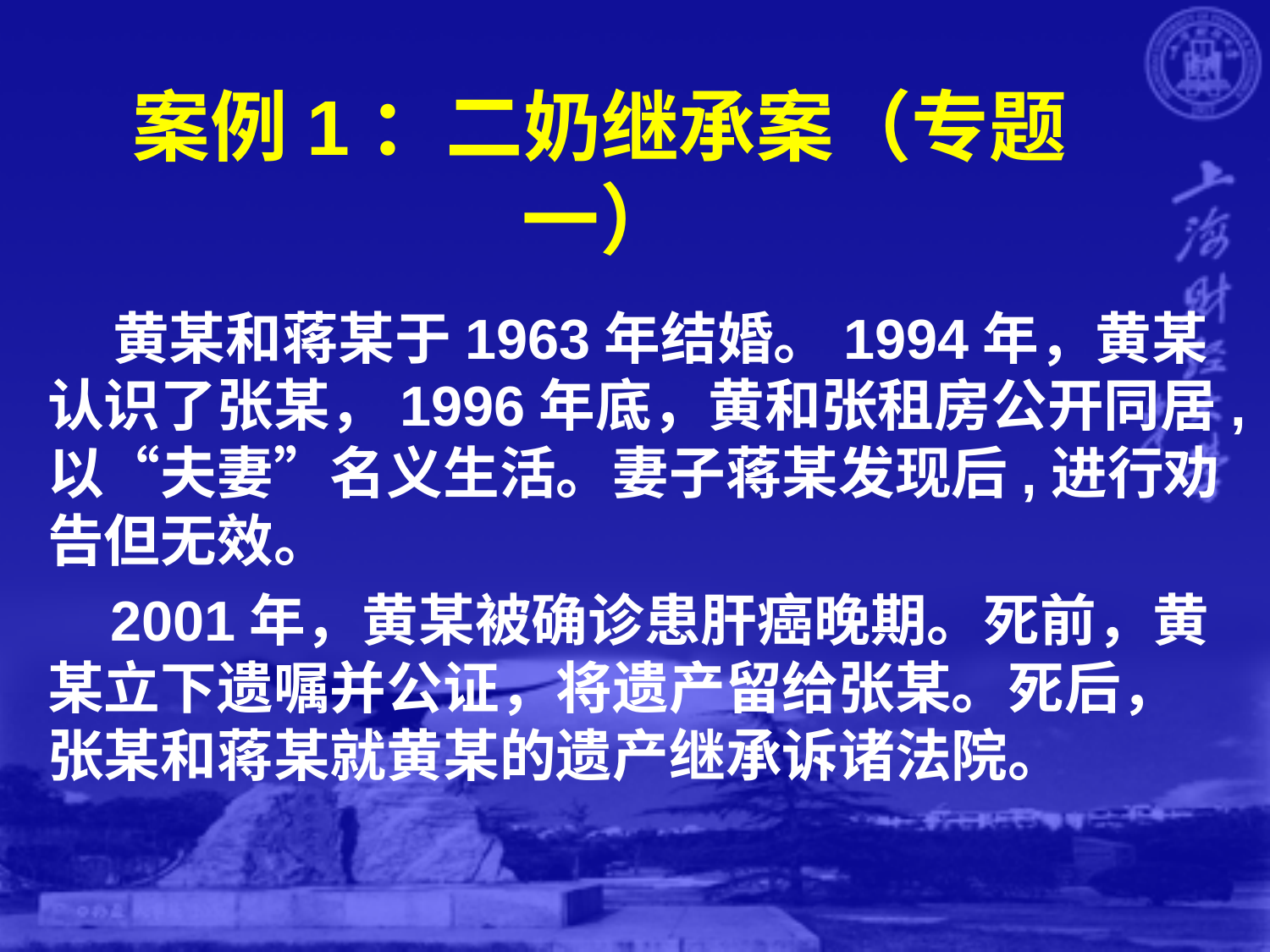

# 案例1：二奶继承案（专题一）
    黄某和蒋某于1963年结婚。1994年，黄某认识了张某，1996年底，黄和张租房公开同居,以“夫妻”名义生活。妻子蒋某发现后,进行劝告但无效。
    2001年，黄某被确诊患肝癌晚期。死前，黄某立下遗嘱并公证，将遗产留给张某。死后，张某和蒋某就黄某的遗产继承诉诸法院。